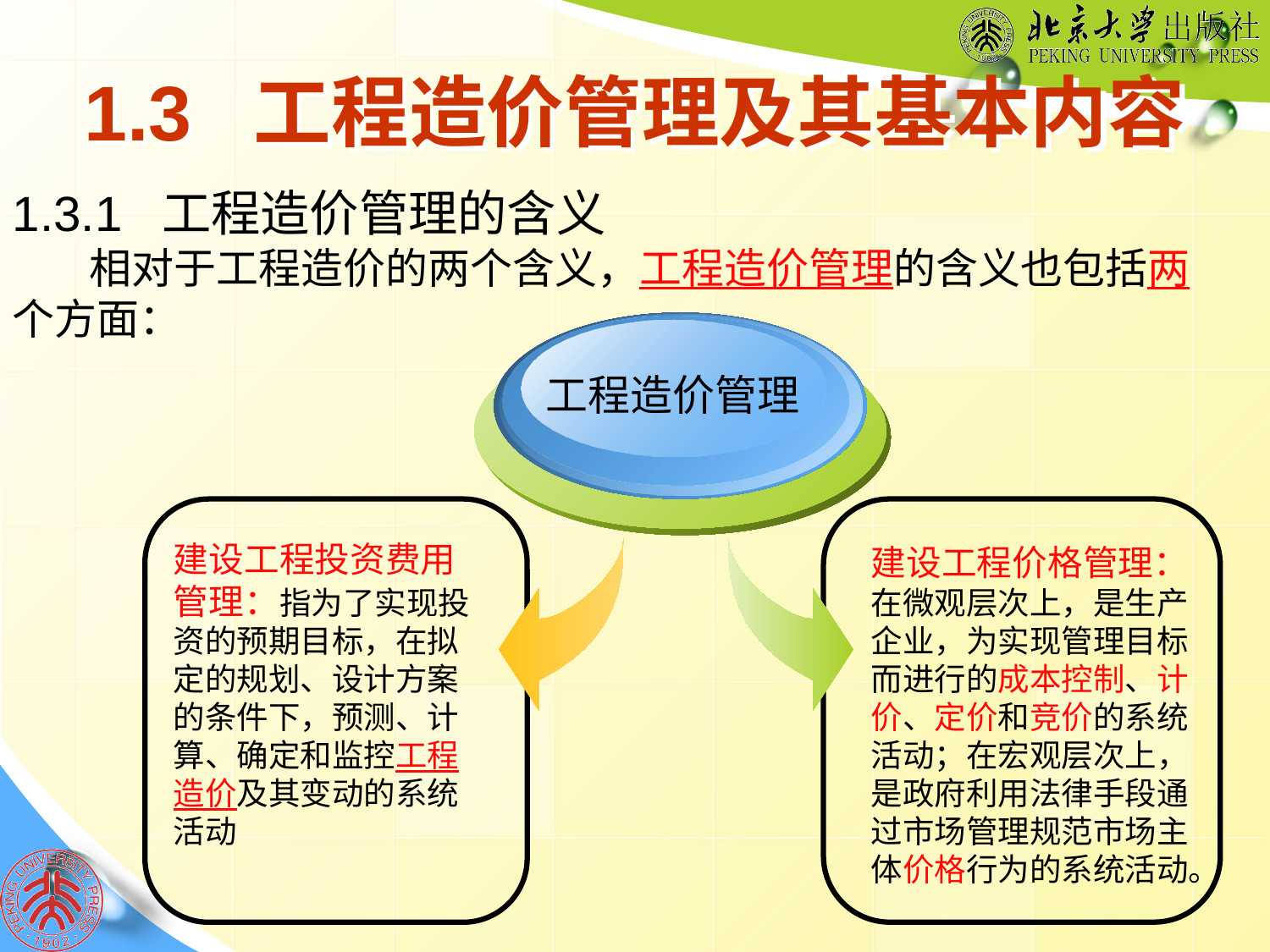

# 1.3  工程造价管理及其基本内容
1.3.1  工程造价管理的含义
       相对于工程造价的两个含义，工程造价管理的含义也包括两个方面：

工程造价管理

建设工程投资费用管理：指为了实现投资的预期目标，在拟定的规划、设计方案的条件下，预测、计算、确定和监控工程造价及其变动的系统活动

建设工程价格管理：在微观层次上，是生产企业，为实现管理目标而进行的成本控制、计价、定价和竞价的系统活动；在宏观层次上，是政府利用法律手段通过市场管理规范市场主体价格行为的系统活动。